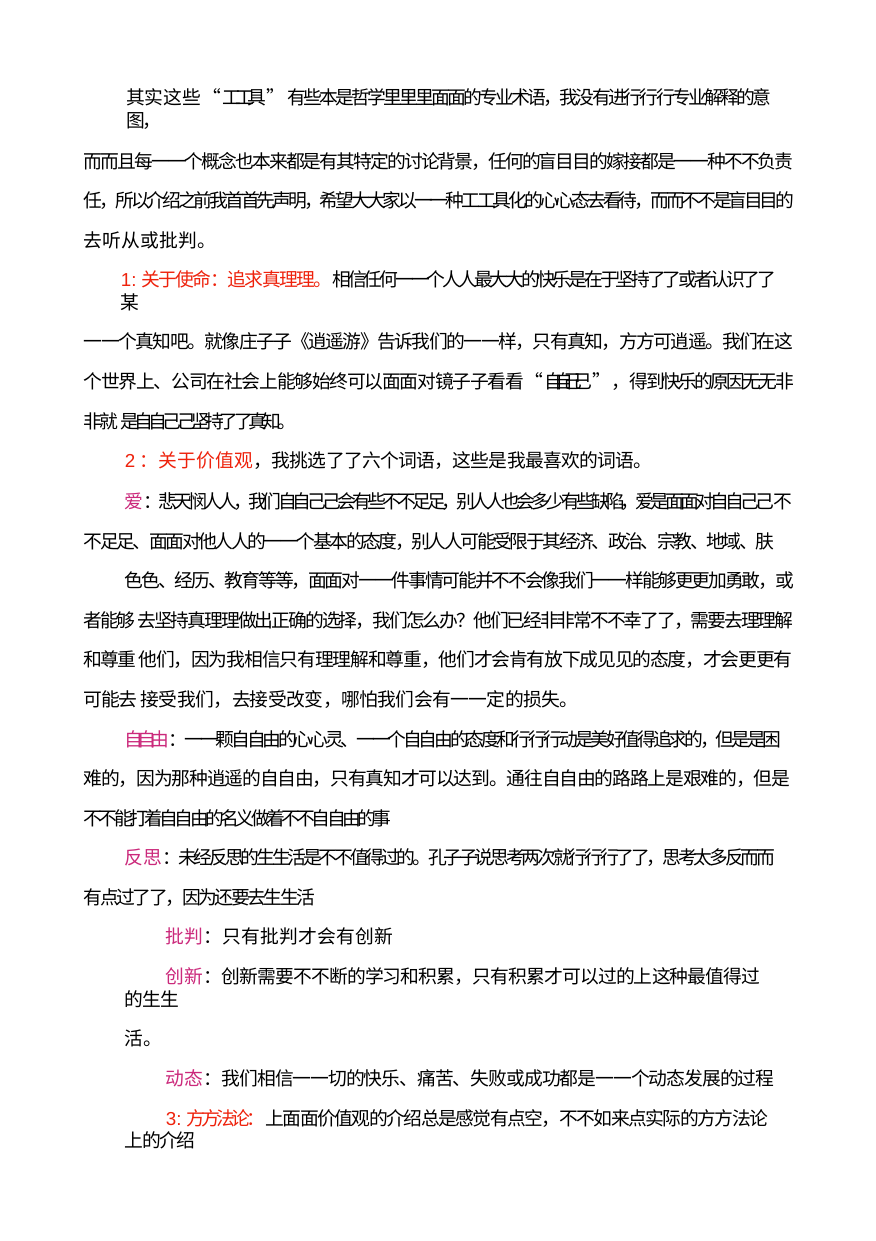

其实这些“⼯工具”有些本是哲学⾥里里⾯面的专业术语，我没有进⾏行行专业解释的意图，
⽽而且每⼀一个概念也本来都是有其特定的讨论背景，任何的盲⽬目的嫁接都是⼀一种不不负责 任，所以介绍之前我⾸首先声明，希望⼤大家以⼀一种⼯工具化的⼼心态去看待，⽽而不不是盲⽬目的 去听从或批判。
1:关于使命：追求真理理。相信任何⼀一个⼈人最⼤大的快乐是在于坚持了了或者认识了了某
⼀一个真知吧。就像庄⼦子《逍遥游》告诉我们的⼀一样，只有真知，⽅方可逍遥。我们在这 个世界上、公司在社会上能够始终可以⾯面对镜⼦子看看“⾃自⼰己”，得到快乐的原因⽆无⾮非就 是⾃自⼰己坚持了了真知。
2：关于价值观，我挑选了了六个词语，这些是我最喜欢的词语。
爱：悲天悯⼈人，我们⾃自⼰己会有些不不⾜足，别⼈人也会多少有些缺陷，爱是⾯面对⾃自⼰己不 不⾜足、⾯面对他⼈人的⼀一个基本的态度，别⼈人可能受限于其经济、政治、宗教、地域、肤
⾊色、经历、教育等等，⾯面对⼀一件事情可能并不不会像我们⼀一样能够更更加勇敢，或者能够 去坚持真理理做出正确的选择，我们怎么办？他们已经⾮非常不不幸了了，需要去理理解和尊重 他们，因为我相信只有理理解和尊重，他们才会肯有放下成⻅见的态度，才会更更有可能去 接受我们，去接受改变，哪怕我们会有⼀一定的损失。
⾃自由：⼀一颗⾃自由的⼼心灵、⼀一个⾃自由的态度和⾏行行动是美好值得追求的，但是是困 难的，因为那种逍遥的⾃自由，只有真知才可以达到。通往⾃自由的路路上是艰难的，但是 不不能打着⾃自由的名义做着不不⾃自由的事
反思：未经反思的⽣生活是不不值得过的。孔⼦子说思考两次就⾏行行了了，思考太多反⽽而 有点过了了，因为还要去⽣生活
批判：只有批判才会有创新
创新：创新需要不不断的学习和积累，只有积累才可以过的上这种最值得过的⽣生
活。
动态：我们相信⼀一切的快乐、痛苦、失败或成功都是⼀一个动态发展的过程
3:⽅方法论：上⾯面价值观的介绍总是感觉有点空，不不如来点实际的⽅方法论上的介绍